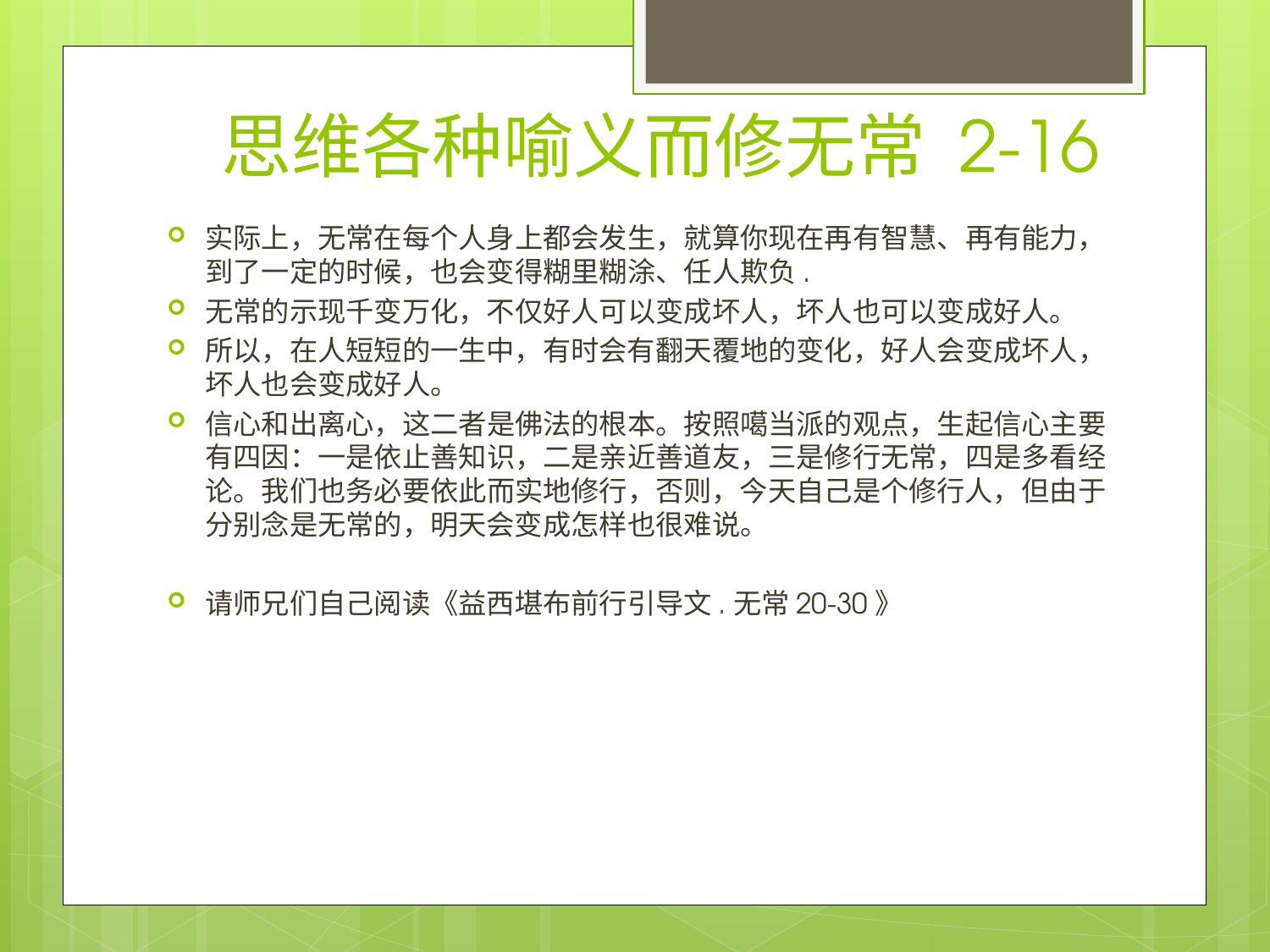

# 思维各种喻义而修无常 2-16
实际上，无常在每个人身上都会发生，就算你现在再有智慧、再有能力，到了一定的时候，也会变得糊里糊涂、任人欺负.
无常的示现千变万化，不仅好人可以变成坏人，坏人也可以变成好人。
所以，在人短短的一生中，有时会有翻天覆地的变化，好人会变成坏人，坏人也会变成好人。
信心和出离心，这二者是佛法的根本。按照噶当派的观点，生起信心主要有四因：一是依止善知识，二是亲近善道友，三是修行无常，四是多看经论。我们也务必要依此而实地修行，否则，今天自己是个修行人，但由于分别念是无常的，明天会变成怎样也很难说。

请师兄们自己阅读《益西堪布前行引导文.无常20-30》